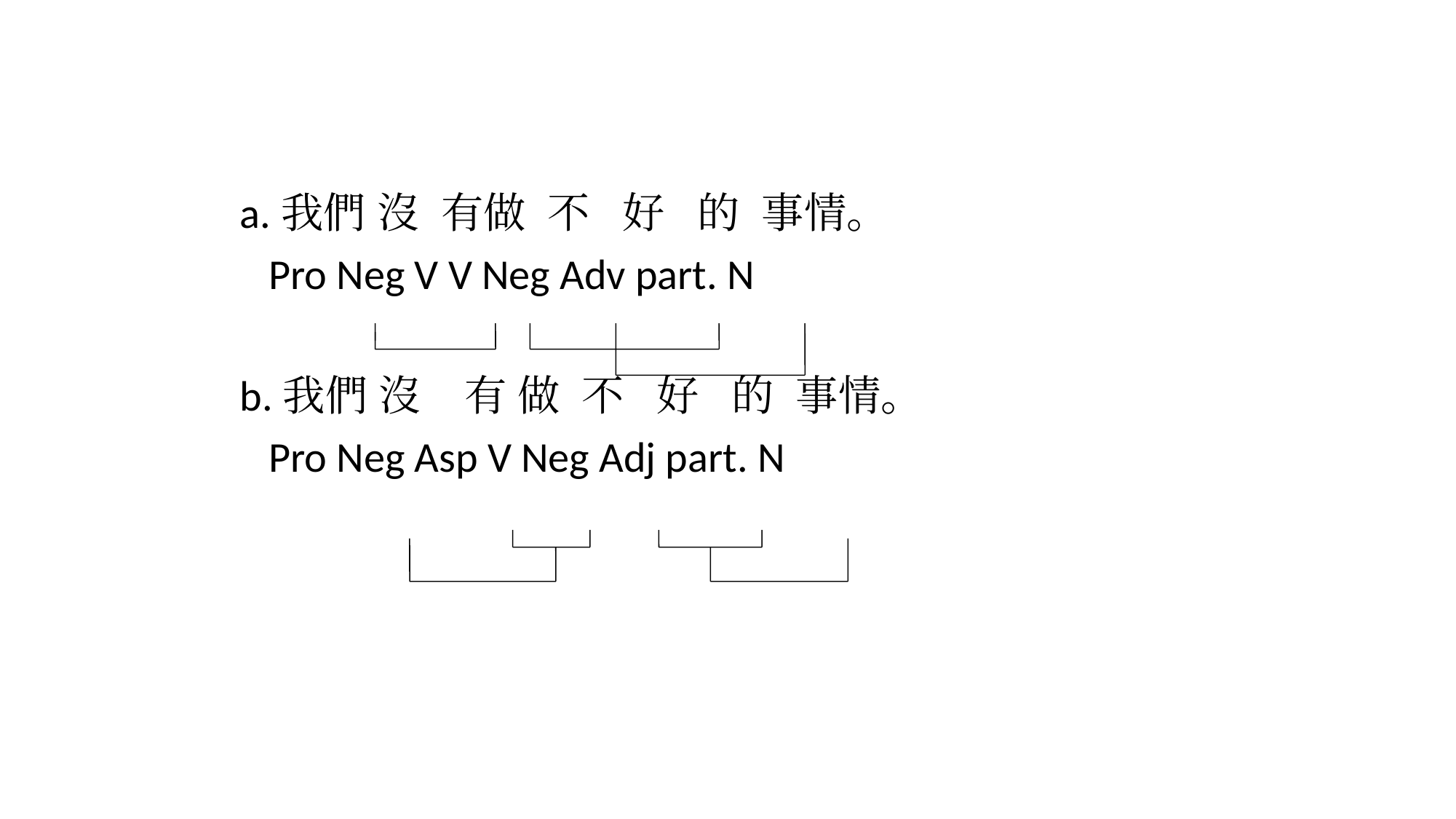

#
a.我們 沒  有做  不   好   的  事情。
   Pro Neg V V Neg Adv part. N

b.我們 沒    有 做  不   好   的  事情。
   Pro Neg Asp V Neg Adj part. N